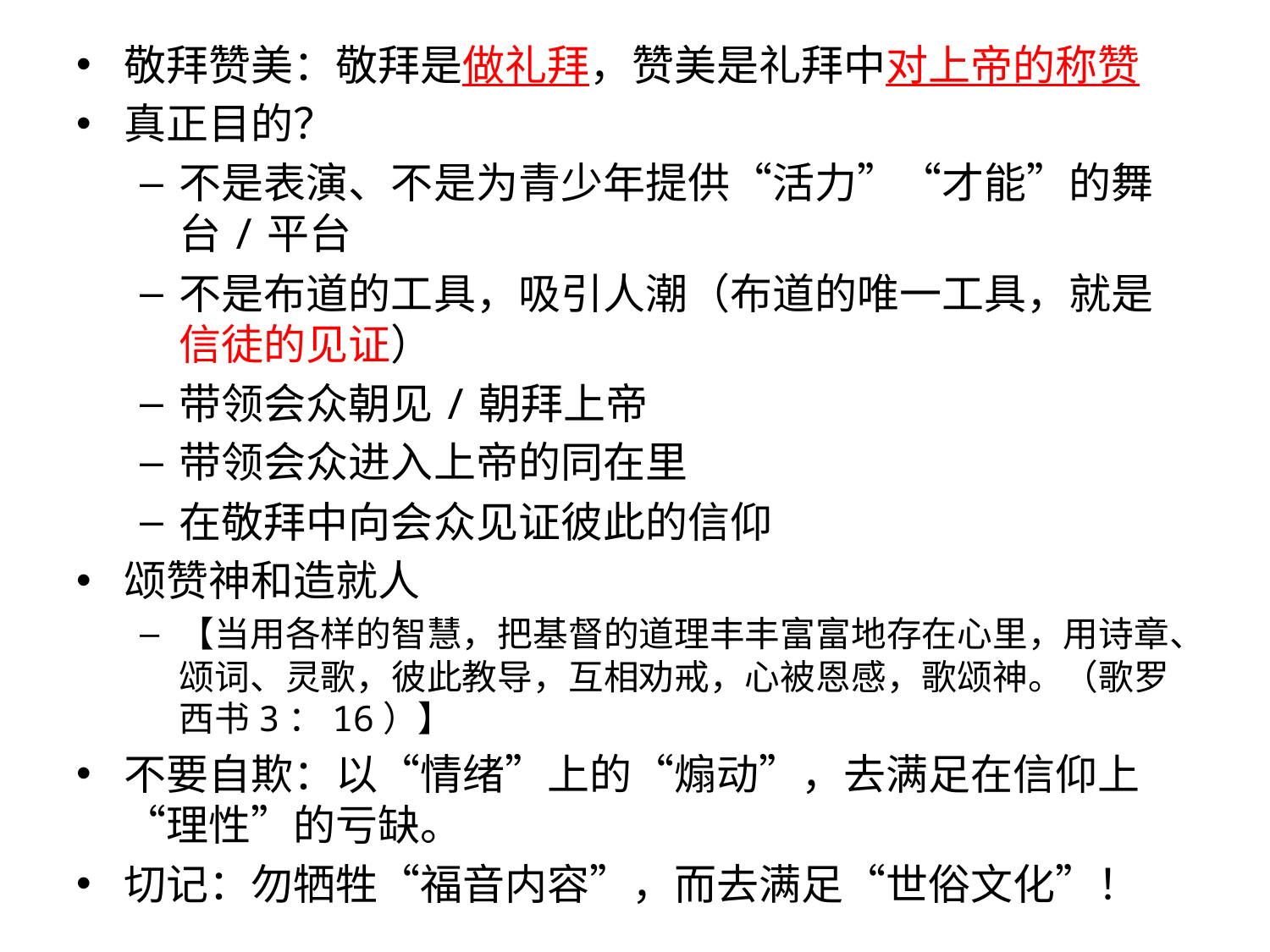

敬拜赞美：敬拜是做礼拜，赞美是礼拜中对上帝的称赞
真正目的？
不是表演、不是为青少年提供“活力”“才能”的舞台/平台
不是布道的工具，吸引人潮（布道的唯一工具，就是信徒的见证）
带领会众朝见/朝拜上帝
带领会众进入上帝的同在里
在敬拜中向会众见证彼此的信仰
颂赞神和造就人
【当用各样的智慧，把基督的道理丰丰富富地存在心里，用诗章、颂词、灵歌，彼此教导，互相劝戒，心被恩感，歌颂神。（歌罗西书3：16）】
不要自欺：以“情绪”上的“煽动”，去满足在信仰上“理性”的亏缺。
切记：勿牺牲“福音内容”，而去满足“世俗文化”！